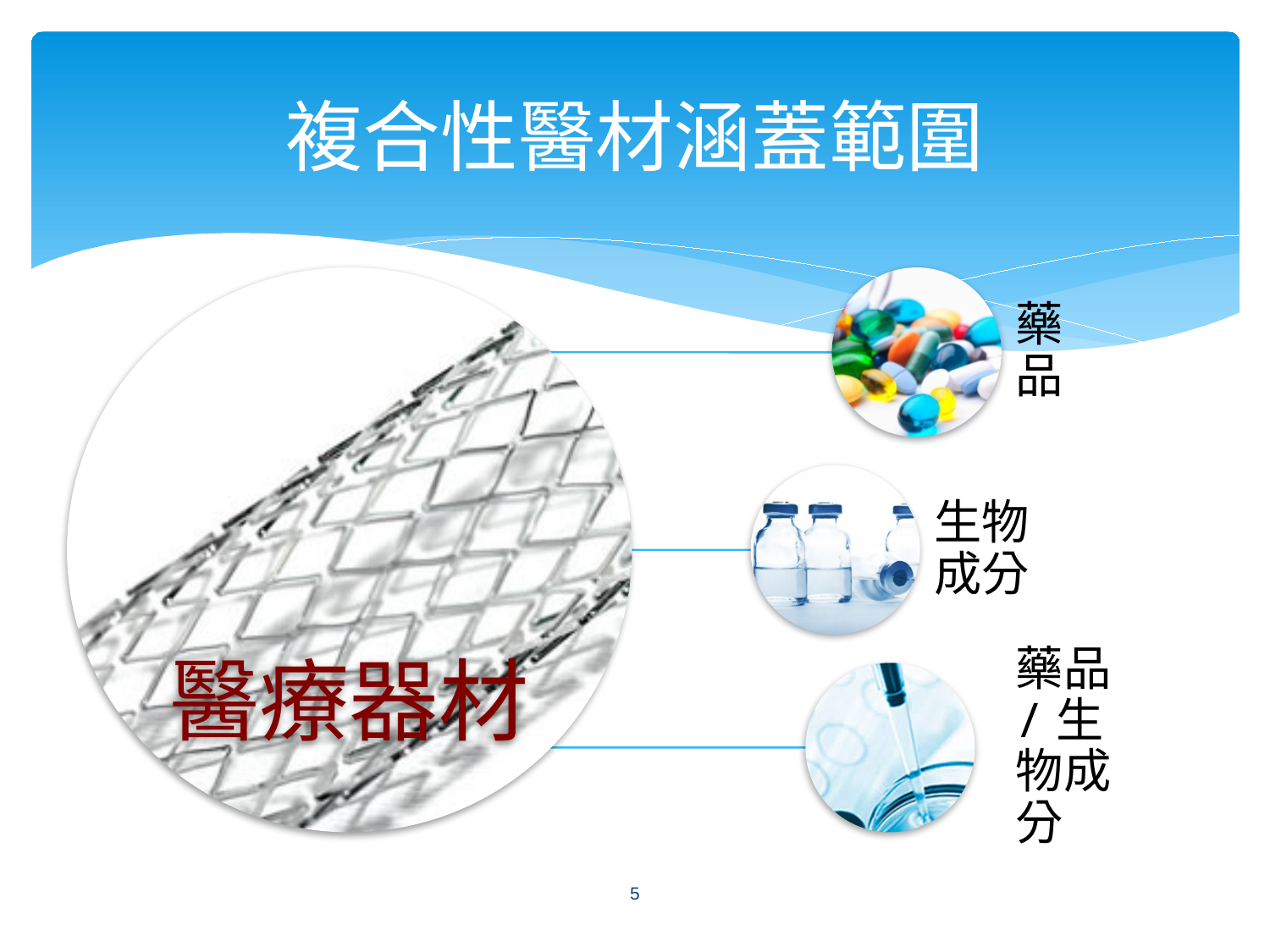

# 複合性醫材涵蓋範圍
醫療器材
藥品
生物成分
藥品/生物成分
5